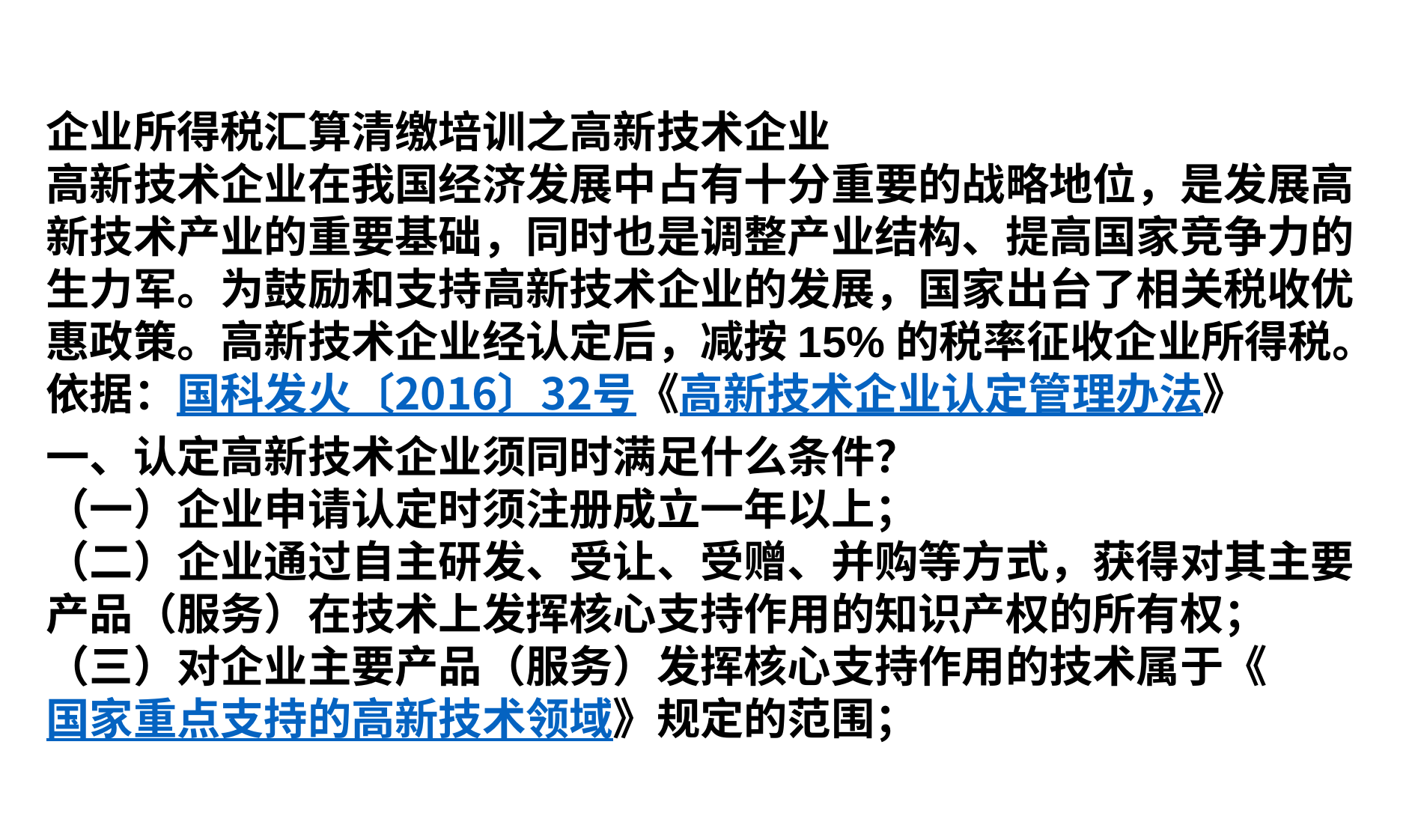

企业所得税汇算清缴培训之高新技术企业
高新技术企业在我国经济发展中占有十分重要的战略地位，是发展高新技术产业的重要基础，同时也是调整产业结构、提高国家竞争力的生力军。为鼓励和支持高新技术企业的发展，国家出台了相关税收优惠政策。高新技术企业经认定后，减按15%的税率征收企业所得税。
依据：国科发火〔2016〕32号《高新技术企业认定管理办法》
一、认定高新技术企业须同时满足什么条件？
（一）企业申请认定时须注册成立一年以上；
（二）企业通过自主研发、受让、受赠、并购等方式，获得对其主要产品（服务）在技术上发挥核心支持作用的知识产权的所有权；
（三）对企业主要产品（服务）发挥核心支持作用的技术属于《国家重点支持的高新技术领域》规定的范围；